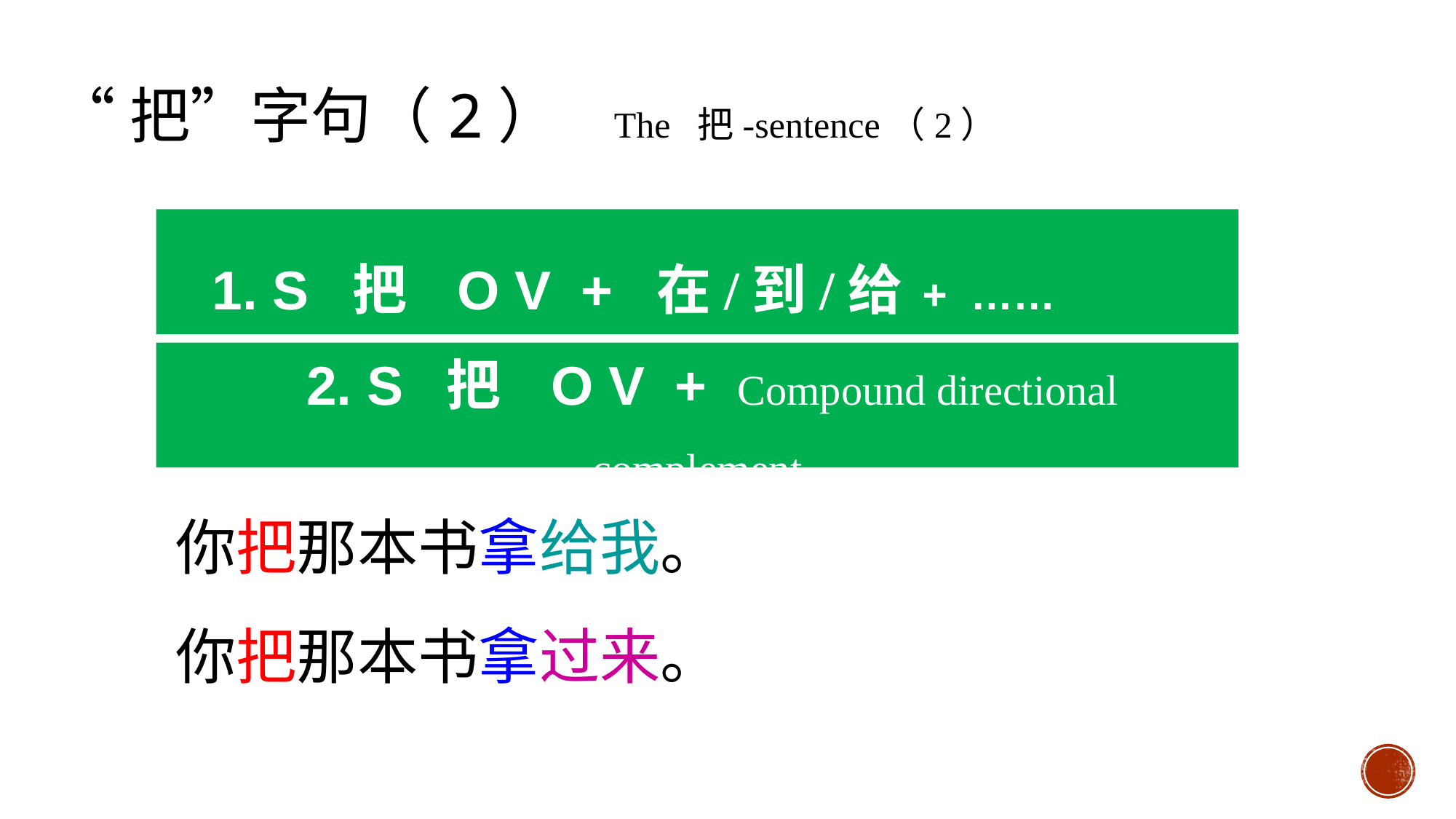

“把”字句（2）   The  把-sentence（2）
   1. S  把   O V  +  在/到/给 +  ……
  2. S  把   O V  +  Compound directional complement
你把那本书拿给我。
你把那本书拿过来。